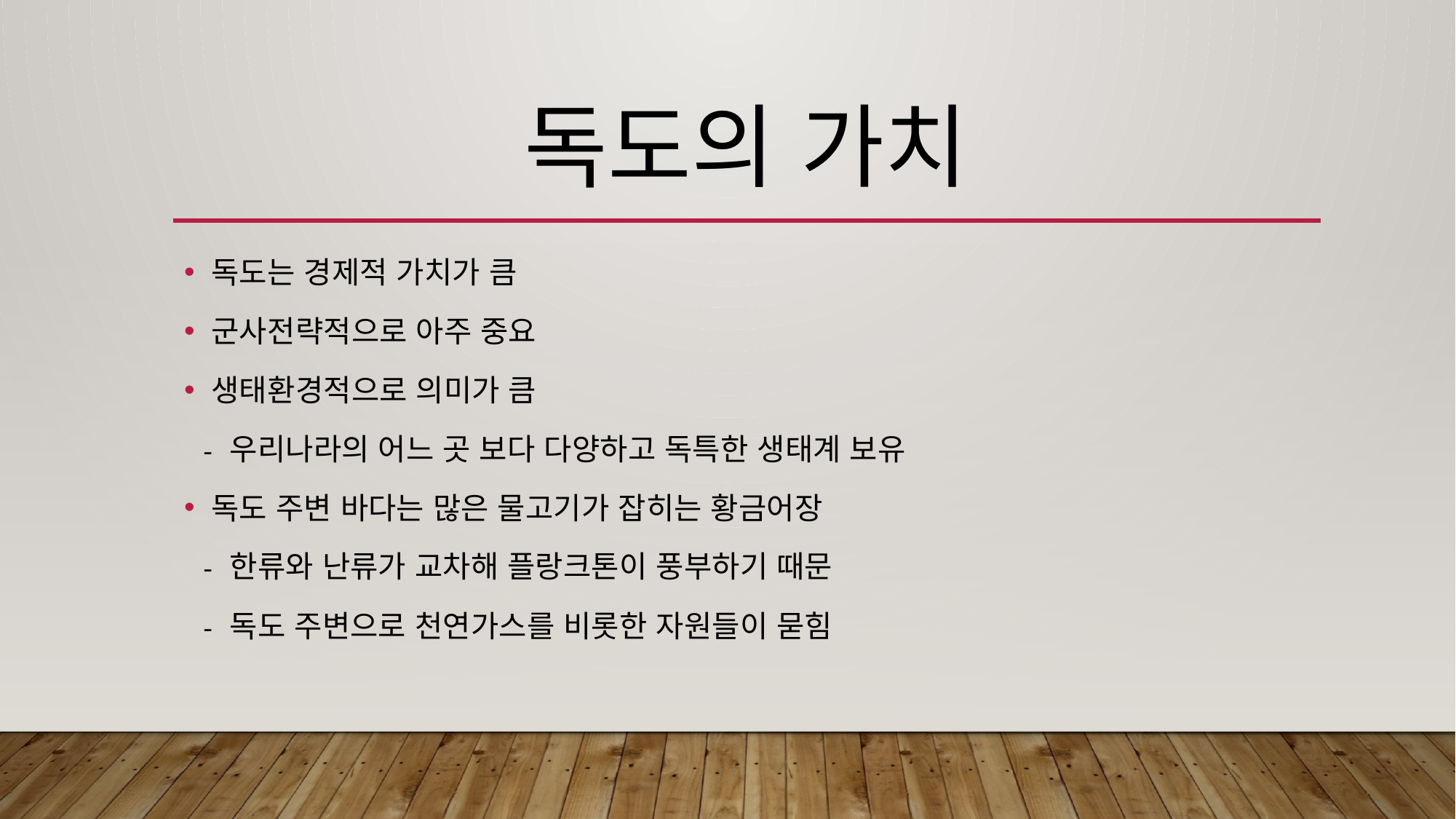

# 독도의 가치
독도는 경제적 가치가 큼
군사전략적으로 아주 중요
생태환경적으로 의미가 큼
  - 우리나라의 어느 곳 보다 다양하고 독특한 생태계 보유
독도 주변 바다는 많은 물고기가 잡히는 황금어장
  - 한류와 난류가 교차해 플랑크톤이 풍부하기 때문
  - 독도 주변으로 천연가스를 비롯한 자원들이 묻힘